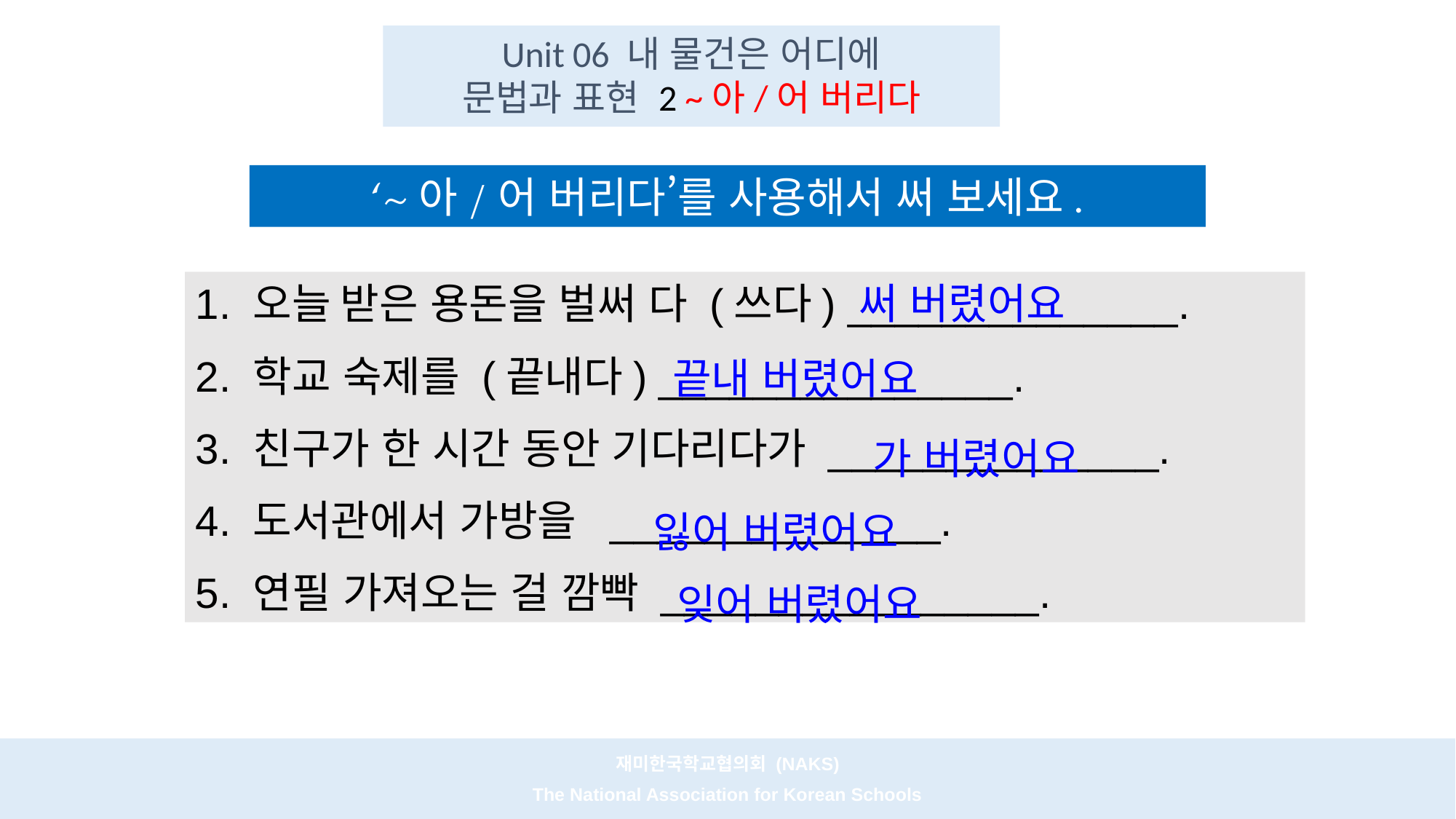

Unit 06 내 물건은 어디에
문법과 표현 2 ~아/어 버리다
‘~아/어 버리다’를 사용해서 써 보세요.
1. 오늘 받은 용돈을 벌써 다 (쓰다) ______________.
2. 학교 숙제를 (끝내다) _______________.
3. 친구가 한 시간 동안 기다리다가 ______________.
4. 도서관에서 가방을  ______________.
5. 연필 가져오는 걸 깜빡 ________________.
써 버렸어요
끝내 버렸어요
가 버렸어요
 잃어 버렸어요
잊어 버렸어요
재미한국학교협의회 (NAKS)
The National Association for Korean Schools